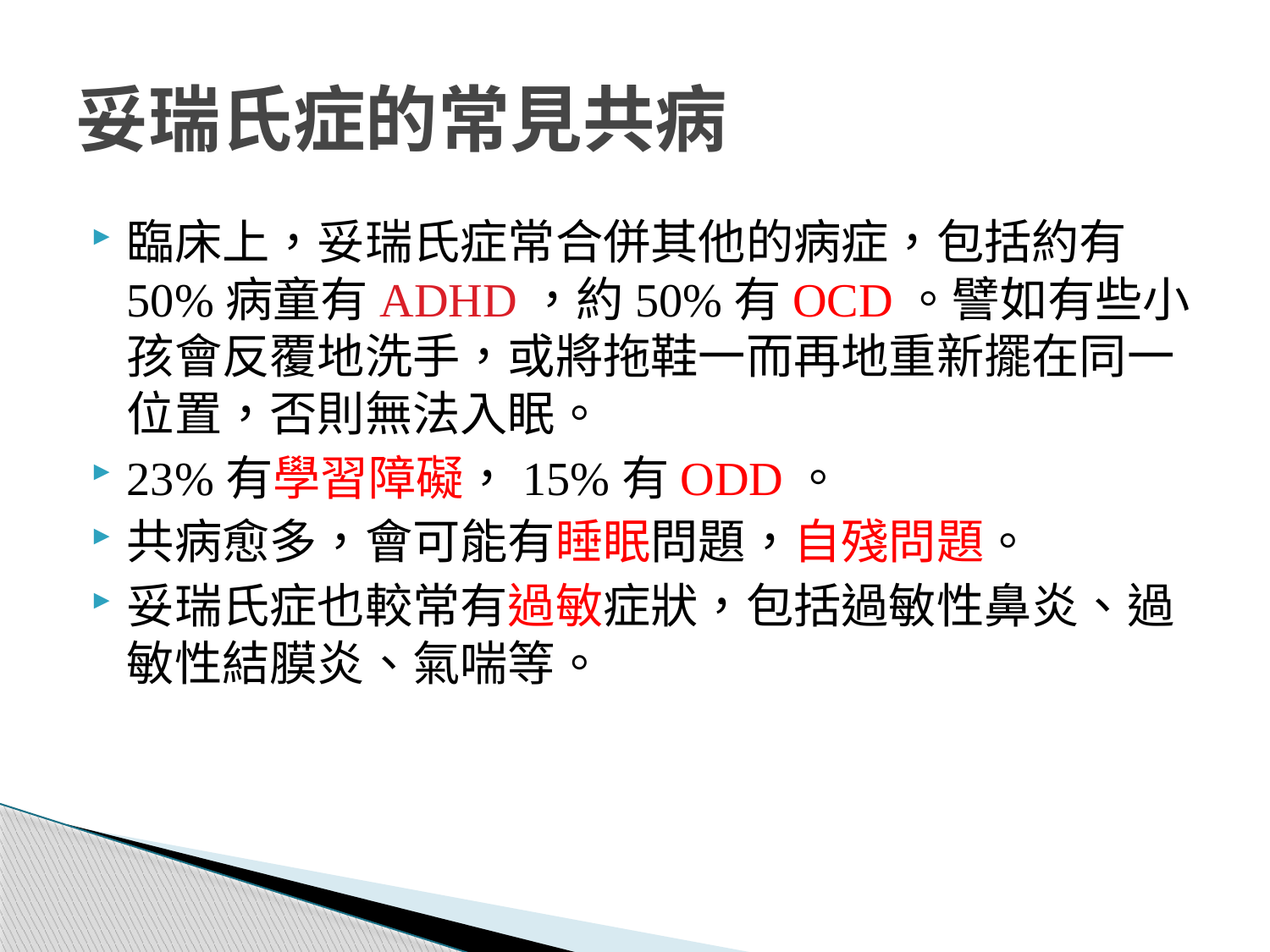

# 妥瑞氏症的常見共病
臨床上，妥瑞氏症常合併其他的病症，包括約有50%病童有ADHD，約50%有OCD。譬如有些小孩會反覆地洗手，或將拖鞋一而再地重新擺在同一位置，否則無法入眠。
23%有學習障礙，15%有ODD。
共病愈多，會可能有睡眠問題，自殘問題。
妥瑞氏症也較常有過敏症狀，包括過敏性鼻炎、過敏性結膜炎、氣喘等。